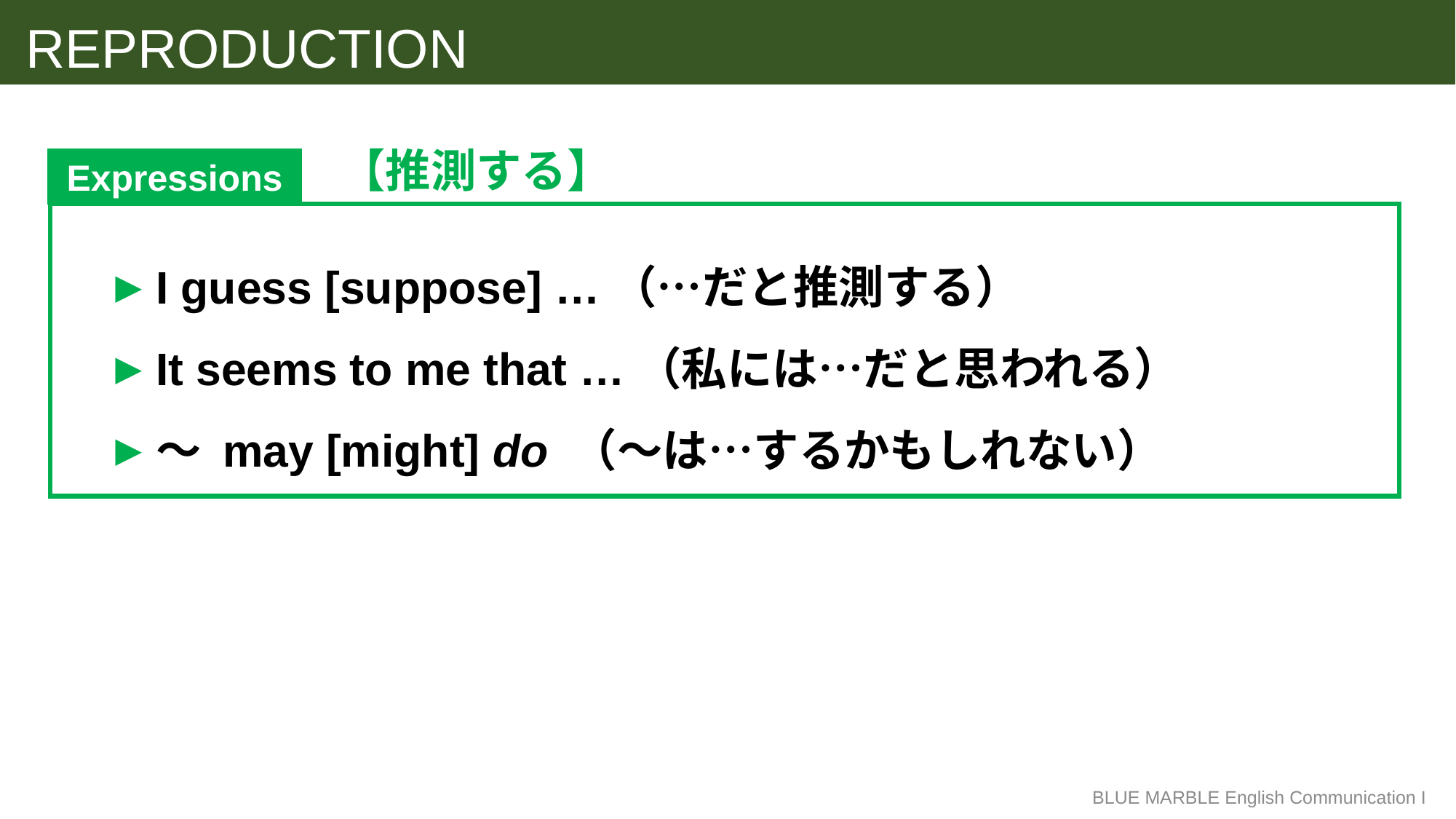

REPRODUCTION
【推測する】
Expressions

I guess [suppose] …（…だと推測する）
It seems to me that …（私には…だと思われる）
～ may [might] do （～は…するかもしれない）
BLUE MARBLE English Communication I